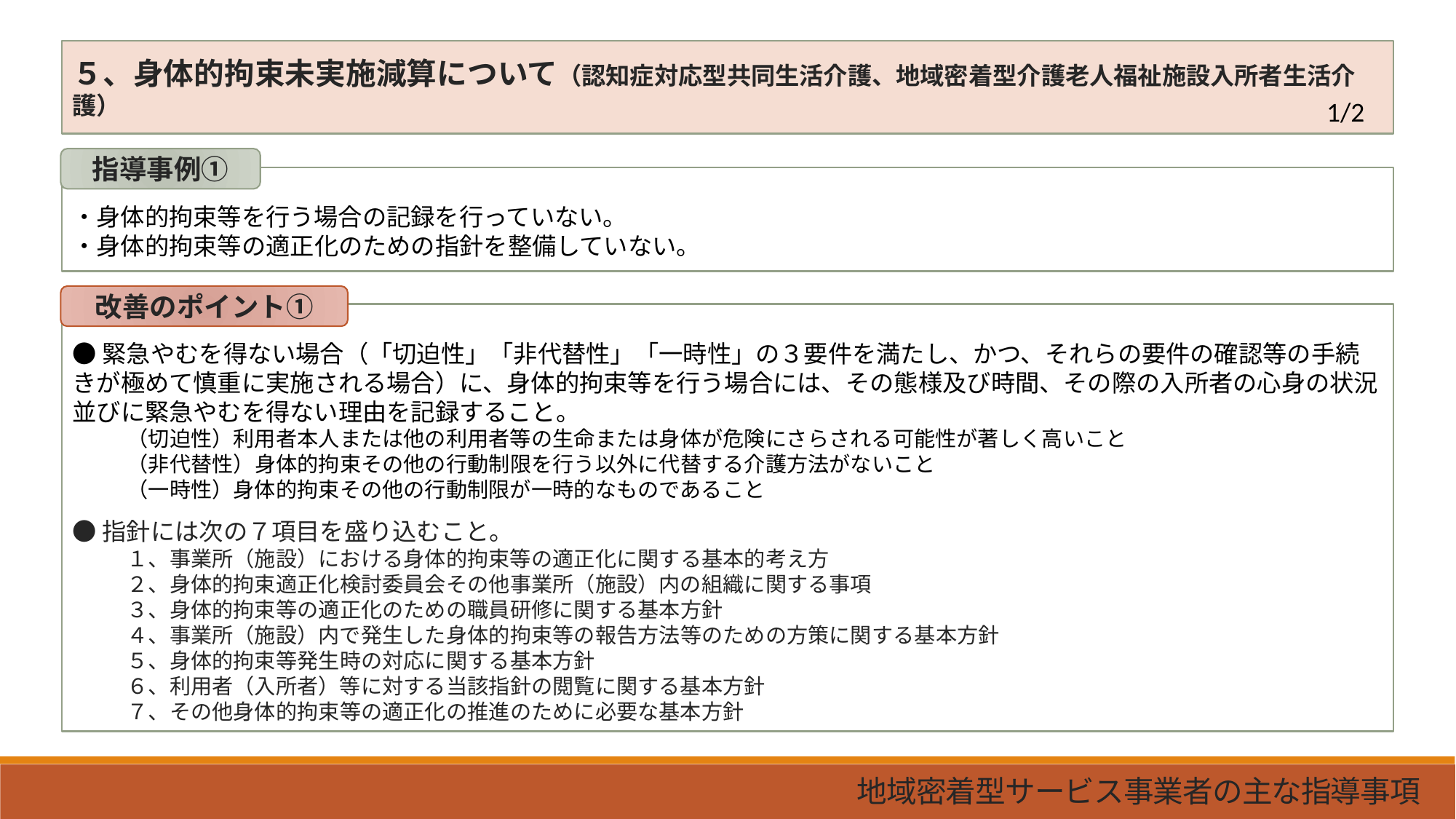

５、身体的拘束未実施減算について（認知症対応型共同生活介護、地域密着型介護老人福祉施設入所者生活介護）
1/2
指導事例①

・身体的拘束等を行う場合の記録を行っていない。
・身体的拘束等の適正化のための指針を整備していない。
改善のポイント①

●緊急やむを得ない場合（「切迫性」「非代替性」「一時性」の３要件を満たし、かつ、それらの要件の確認等の手続きが極めて慎重に実施される場合）に、身体的拘束等を行う場合には、その態様及び時間、その際の入所者の心身の状況並びに緊急やむを得ない理由を記録すること。
（切迫性）利用者本人または他の利用者等の生命または身体が危険にさらされる可能性が著しく高いこと
（非代替性）身体的拘束その他の行動制限を行う以外に代替する介護方法がないこと
（一時性）身体的拘束その他の行動制限が一時的なものであること

●指針には次の７項目を盛り込むこと。
１、事業所（施設）における身体的拘束等の適正化に関する基本的考え方
２、身体的拘束適正化検討委員会その他事業所（施設）内の組織に関する事項
３、身体的拘束等の適正化のための職員研修に関する基本方針
４、事業所（施設）内で発生した身体的拘束等の報告方法等のための方策に関する基本方針
５、身体的拘束等発生時の対応に関する基本方針
６、利用者（入所者）等に対する当該指針の閲覧に関する基本方針
７、その他身体的拘束等の適正化の推進のために必要な基本方針
地域密着型サービス事業者の主な指導事項